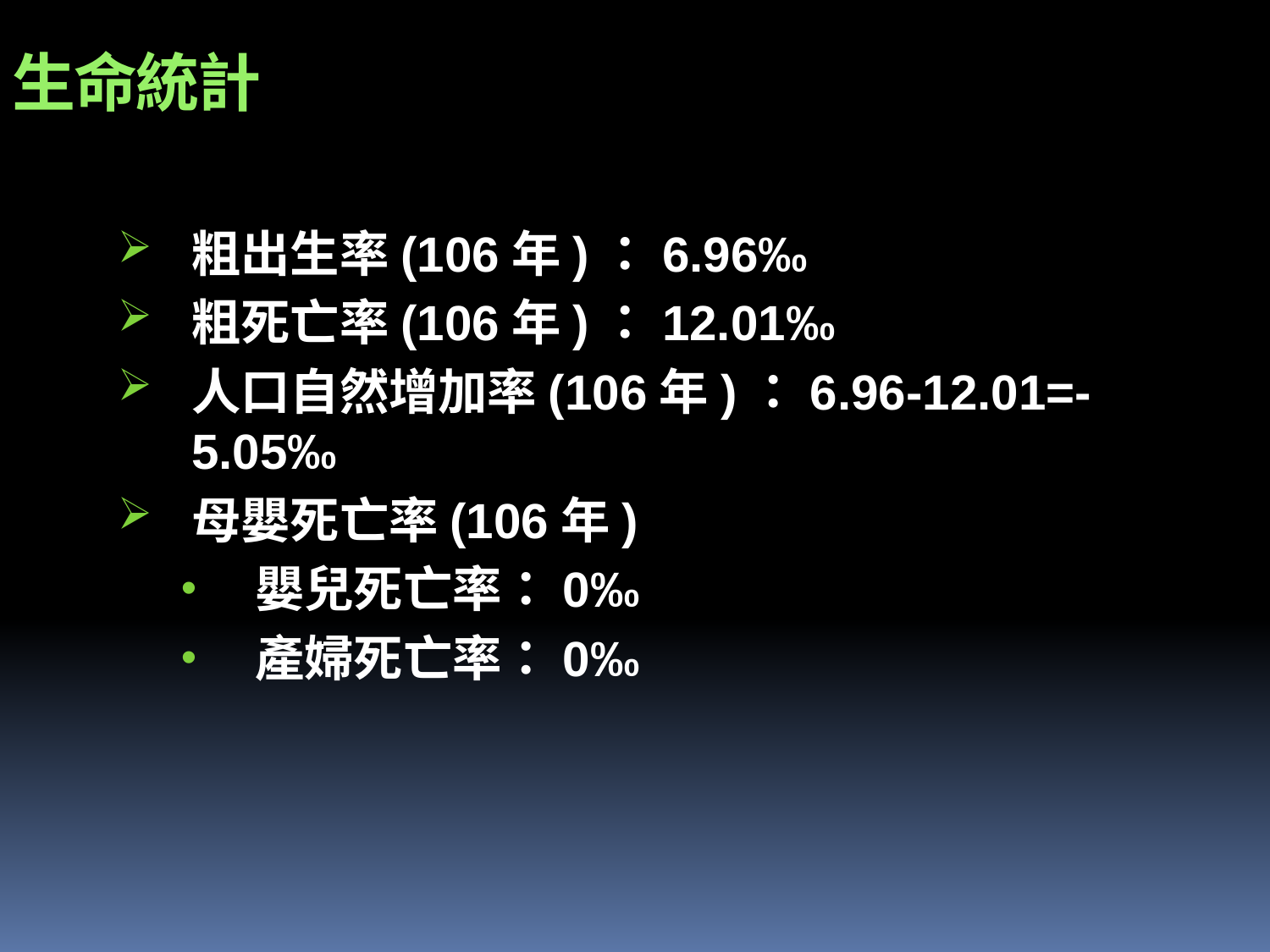

生命統計
粗出生率(106年)：6.96‰
粗死亡率(106年)：12.01‰
人口自然增加率(106年)：6.96-12.01=-5.05‰
母嬰死亡率(106年)
嬰兒死亡率：0‰
產婦死亡率：0‰